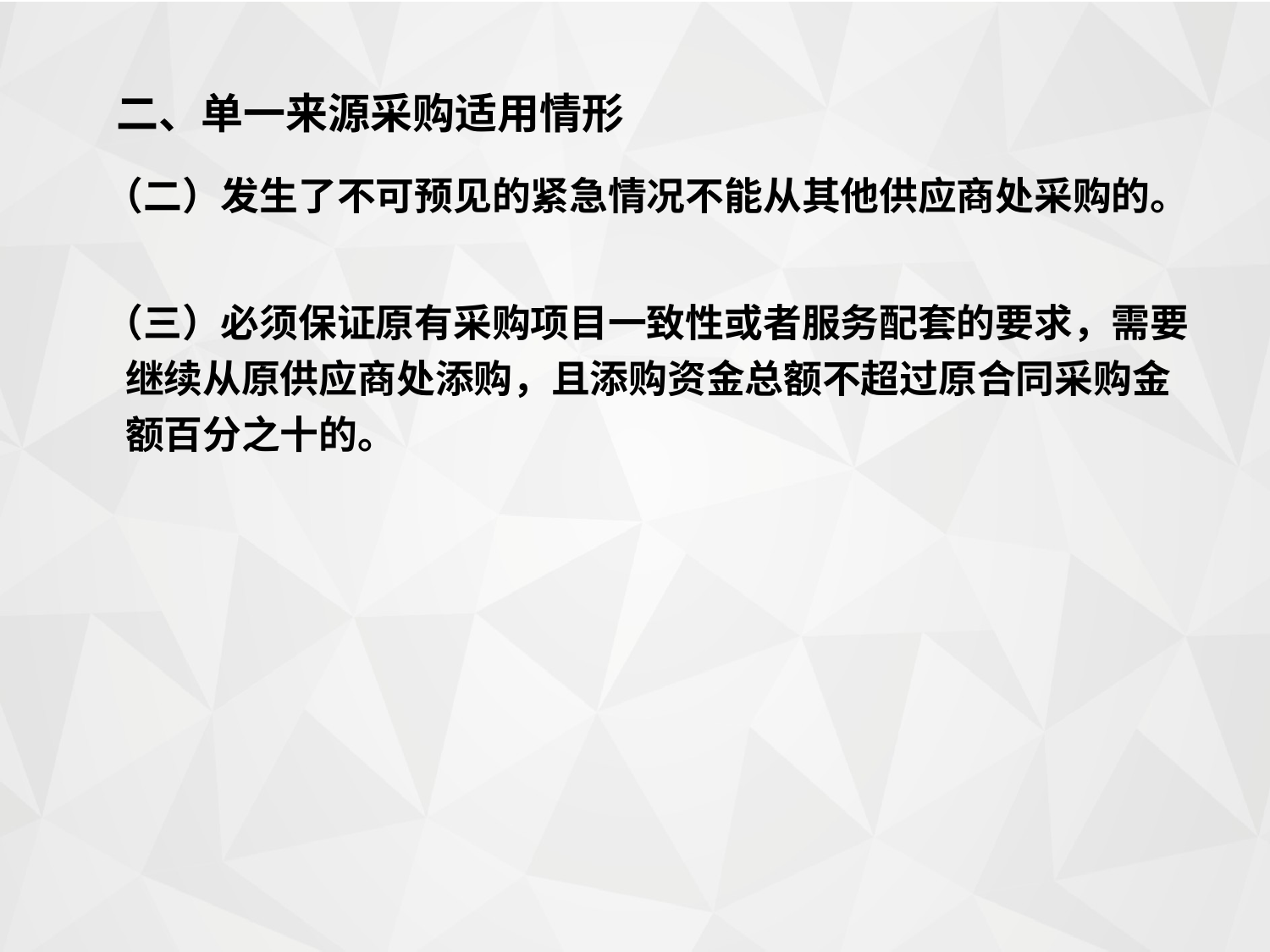

# 二、单一来源采购适用情形
  （二）发生了不可预见的紧急情况不能从其他供应商处采购的。

  （三）必须保证原有采购项目一致性或者服务配套的要求，需要继续从原供应商处添购，且添购资金总额不超过原合同采购金额百分之十的。